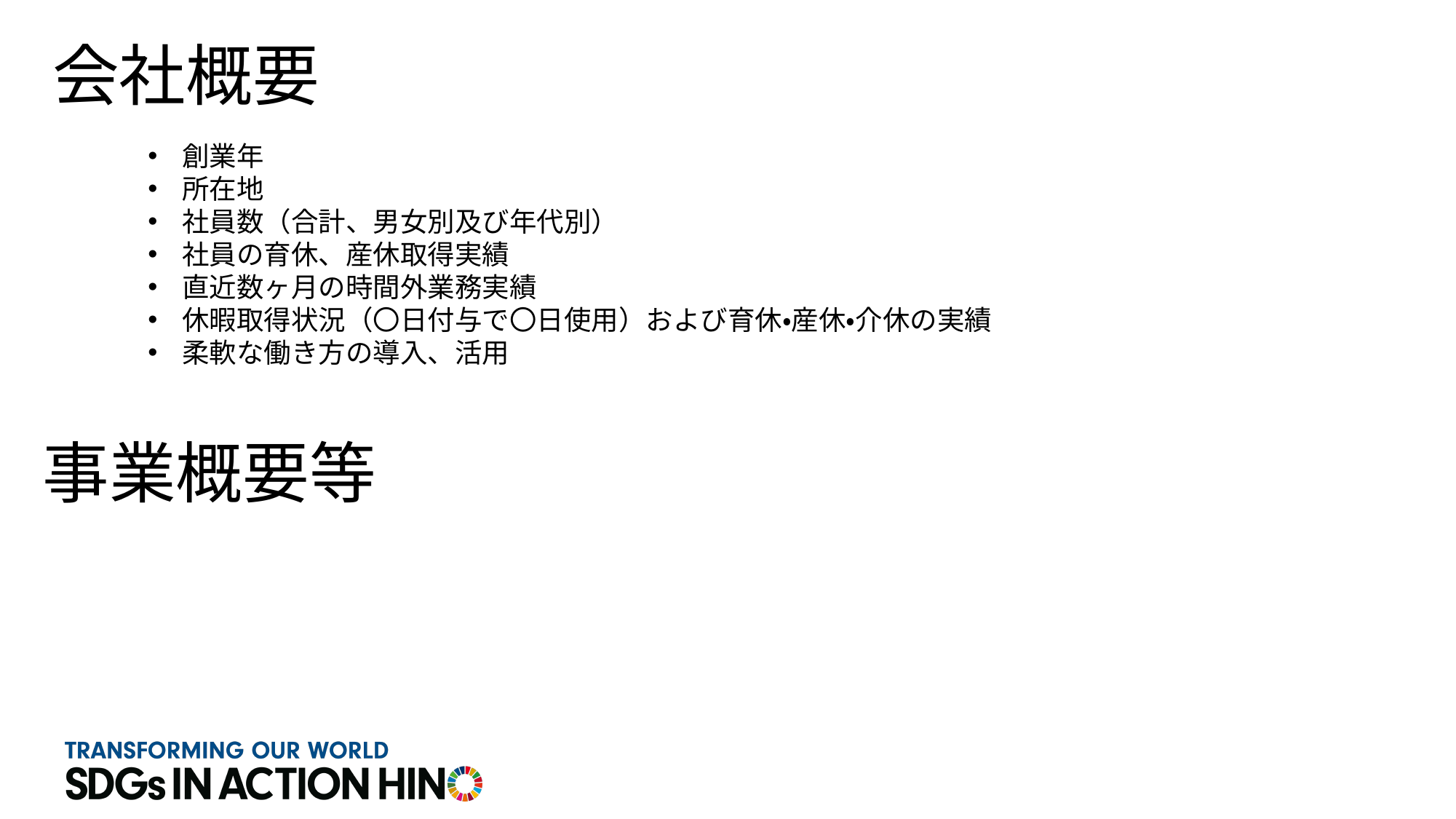

# 会社概要
創業年
所在地
社員数（合計、男女別及び年代別）
社員の育休、産休取得実績
直近数ヶ月の時間外業務実績
休暇取得状況（〇日付与で〇日使用）および育休・産休・介休の実績
柔軟な働き方の導入、活用

事業概要等